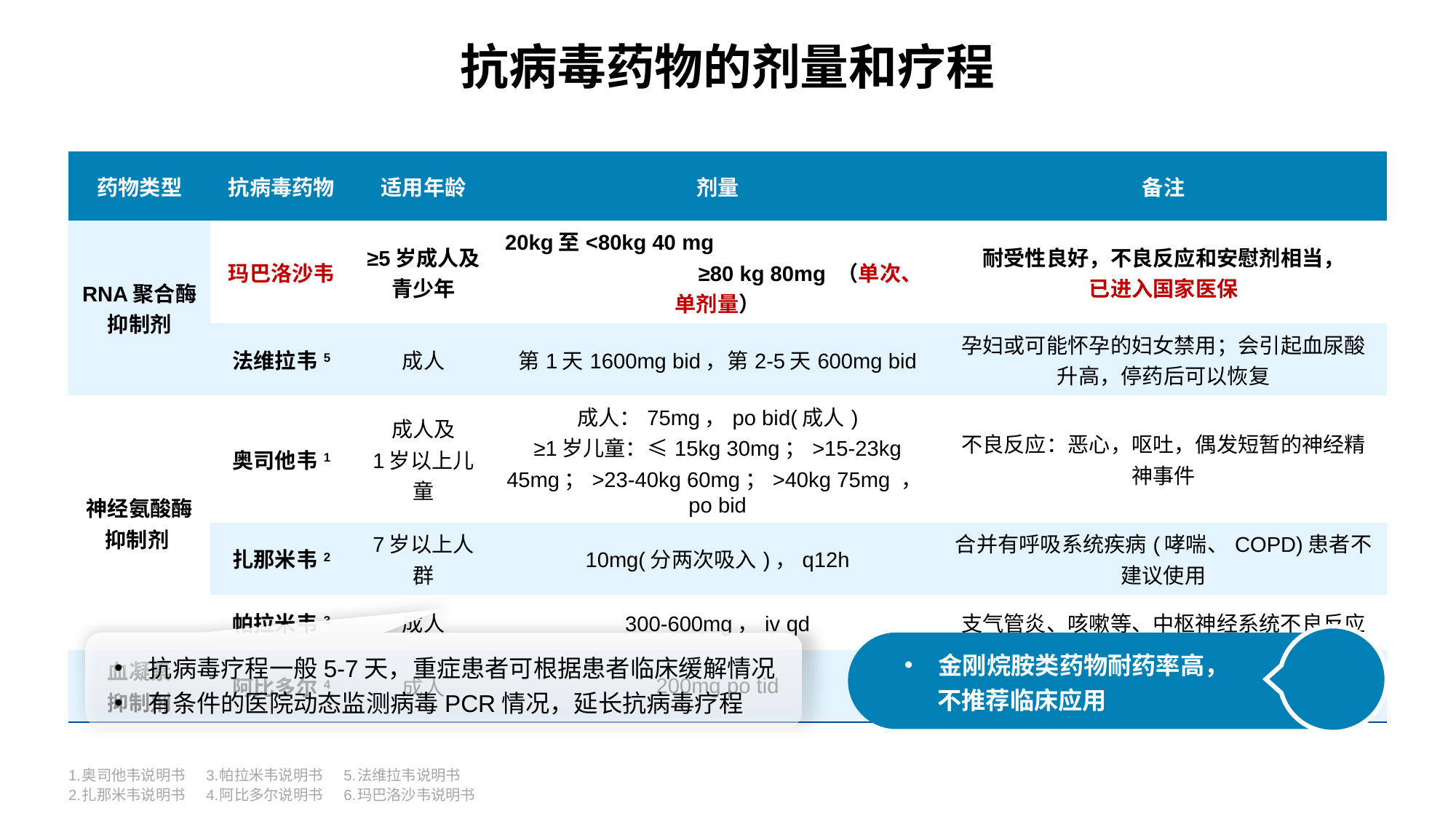

抗病毒药物的剂量和疗程
| 药物类型 | 抗病毒药物 | 适用年龄 | 剂量 | 备注 |
| --- | --- | --- | --- | --- |
| RNA聚合酶抑制剂 | 玛巴洛沙韦 | ≥5岁成人及青少年 | 20kg至<80kg 40 mg ≥80 kg 80mg （单次、单剂量） | 耐受性良好，不良反应和安慰剂相当， 已进入国家医保 |
|  | 法维拉韦5 | 成人 | 第1天1600mg bid，第2-5天600mg bid | 孕妇或可能怀孕的妇女禁用；会引起血尿酸升高，停药后可以恢复 |
| 神经氨酸酶抑制剂 | 奥司他韦1 | 成人及 1岁以上儿童 | 成人：75mg，po bid(成人) ≥1岁儿童：≤15kg 30mg；>15-23kg 45mg；>23-40kg 60mg；>40kg 75mg ，po bid | 不良反应：恶心，呕吐，偶发短暂的神经精神事件 |
|  | 扎那米韦2 | 7岁以上人群 | 10mg(分两次吸入)，q12h | 合并有呼吸系统疾病(哮喘、COPD)患者不建议使用 |
|  | 帕拉米韦3 | 成人 | 300-600mg，iv qd | 支气管炎、咳嗽等、中枢神经系统不良反应 |
| 血凝素 抑制剂 | 阿比多尔4 | 成人 | 200mg po tid | 不良反应：腹泻等 |

金刚烷胺类药物耐药率高，
     不推荐临床应用

抗病毒疗程一般5-7天，重症患者可根据患者临床缓解情况
有条件的医院动态监测病毒PCR情况，延长抗病毒疗程
1.奥司他韦说明书      3.帕拉米韦说明书      5.法维拉韦说明书
2.扎那米韦说明书      4.阿比多尔说明书      6.玛巴洛沙韦说明书